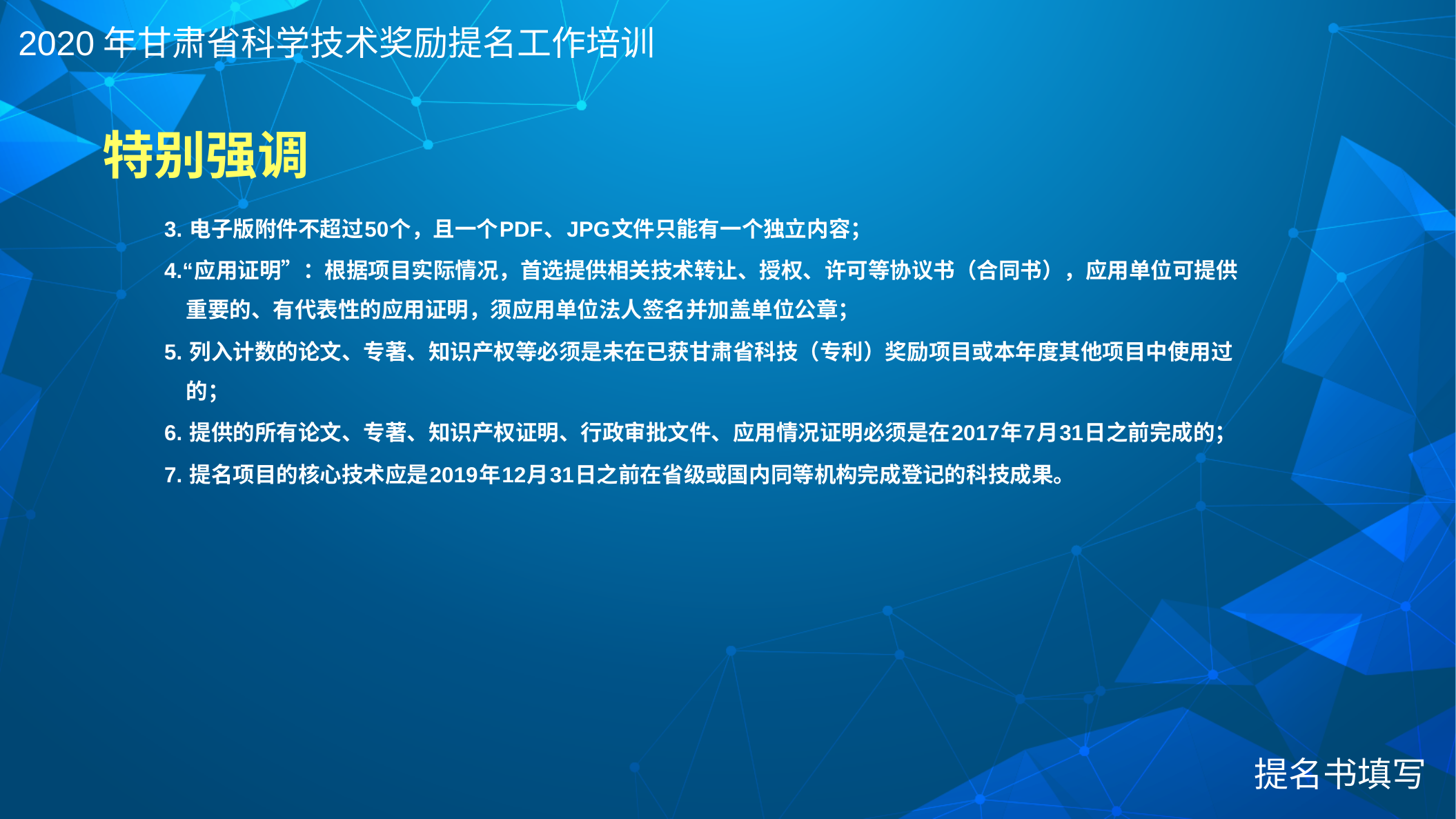

2020年甘肃省科学技术奖励提名工作培训
# 特别强调

3. 电子版附件不超过50个，且一个PDF、JPG文件只能有一个独立内容；
4.“应用证明”：根据项目实际情况，首选提供相关技术转让、授权、许可等协议书（合同书），应用单位可提供重要的、有代表性的应用证明，须应用单位法人签名并加盖单位公章；
5. 列入计数的论文、专著、知识产权等必须是未在已获甘肃省科技（专利）奖励项目或本年度其他项目中使用过的；
6. 提供的所有论文、专著、知识产权证明、行政审批文件、应用情况证明必须是在2017年7月31日之前完成的；
7. 提名项目的核心技术应是2019年12月31日之前在省级或国内同等机构完成登记的科技成果。

提名书填写